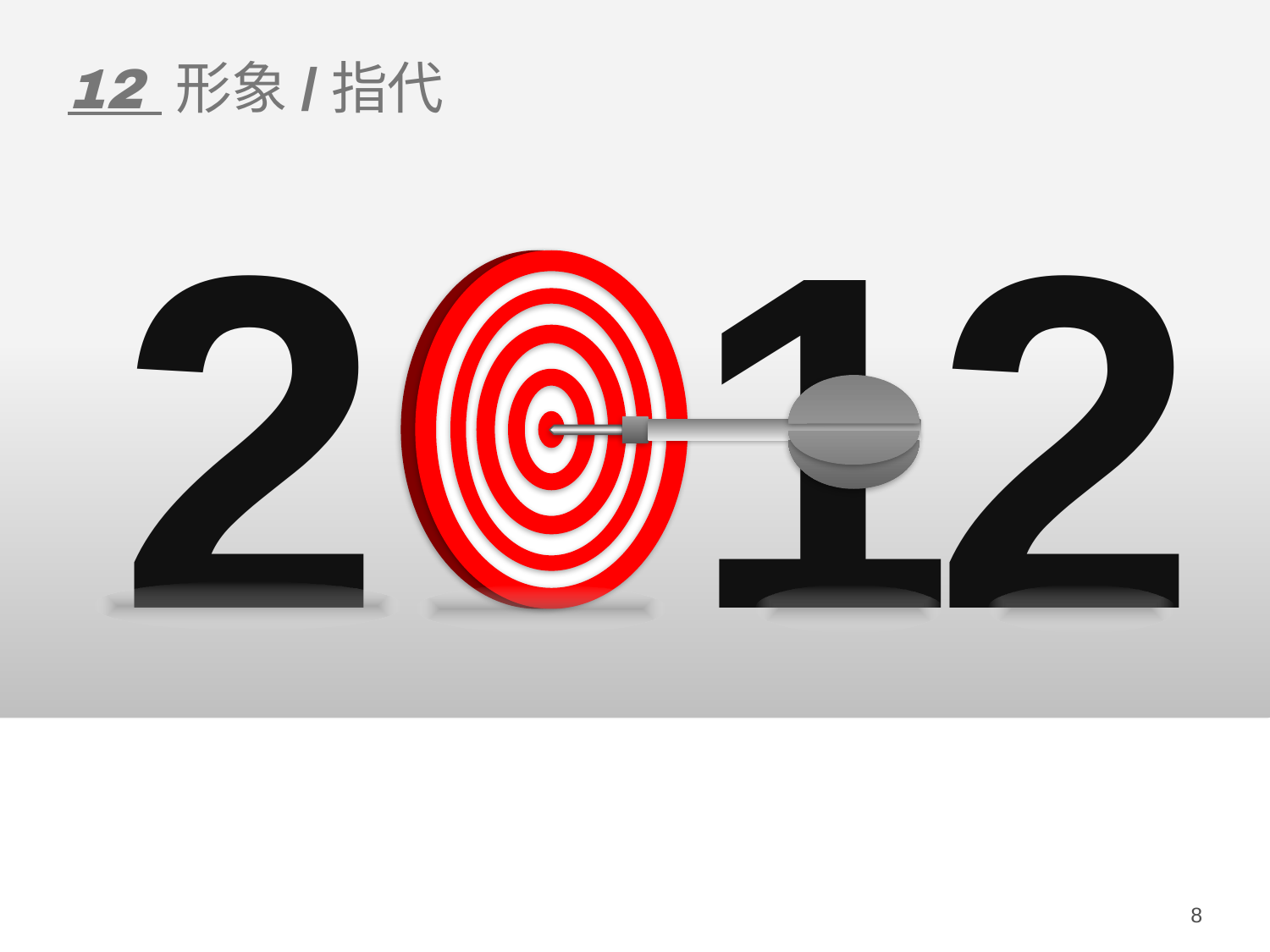

# 12 形象/指代
2
1
2

8